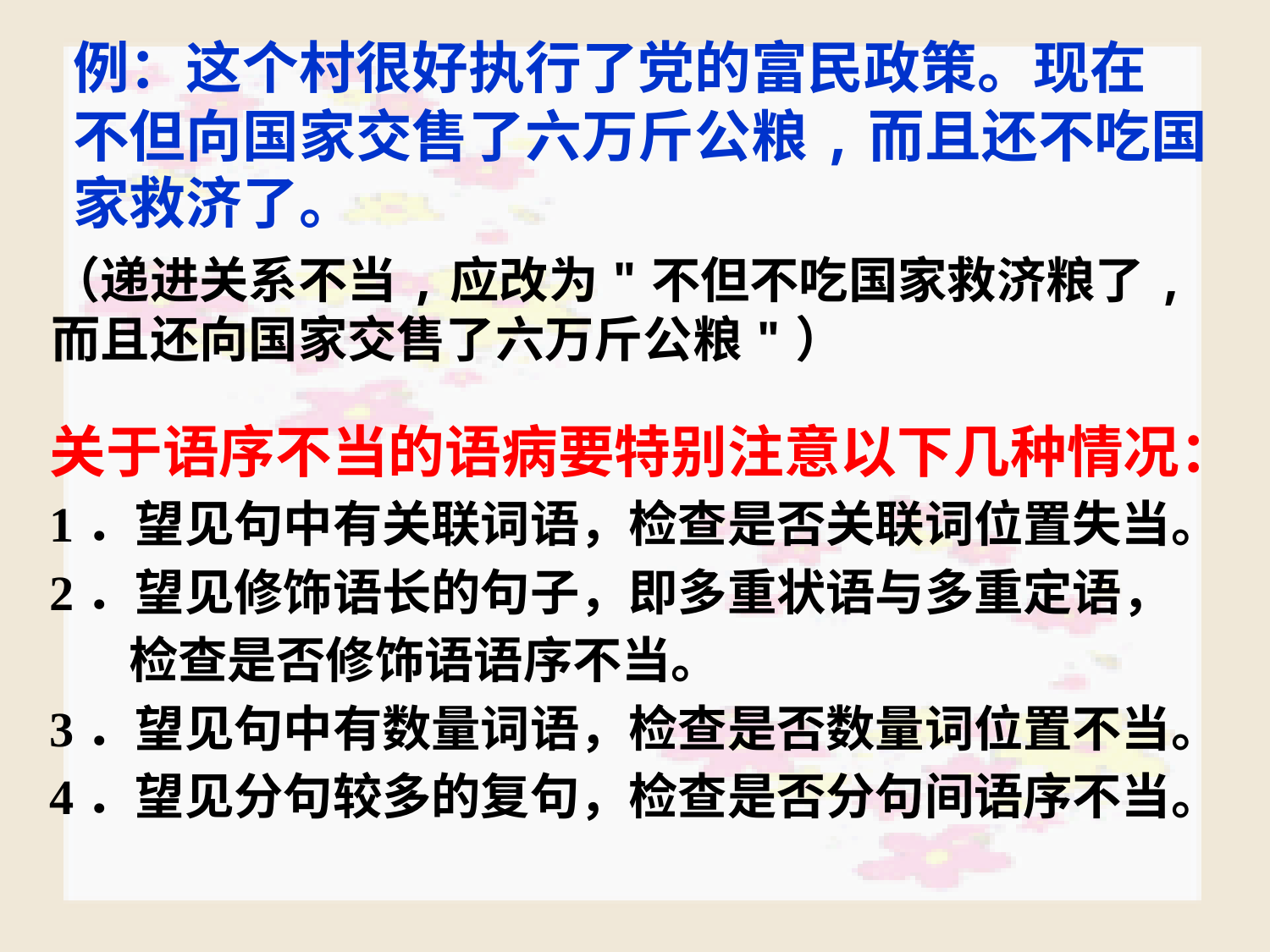

例：这个村很好执行了党的富民政策。现在
不但向国家交售了六万斤公粮,而且还不吃国
家救济了。
（递进关系不当,应改为"不但不吃国家救济粮了,
而且还向国家交售了六万斤公粮"）
关于语序不当的语病要特别注意以下几种情况：
1．望见句中有关联词语，检查是否关联词位置失当。
2．望见修饰语长的句子，即多重状语与多重定语，
      检查是否修饰语语序不当。
3．望见句中有数量词语，检查是否数量词位置不当。
4．望见分句较多的复句，检查是否分句间语序不当。